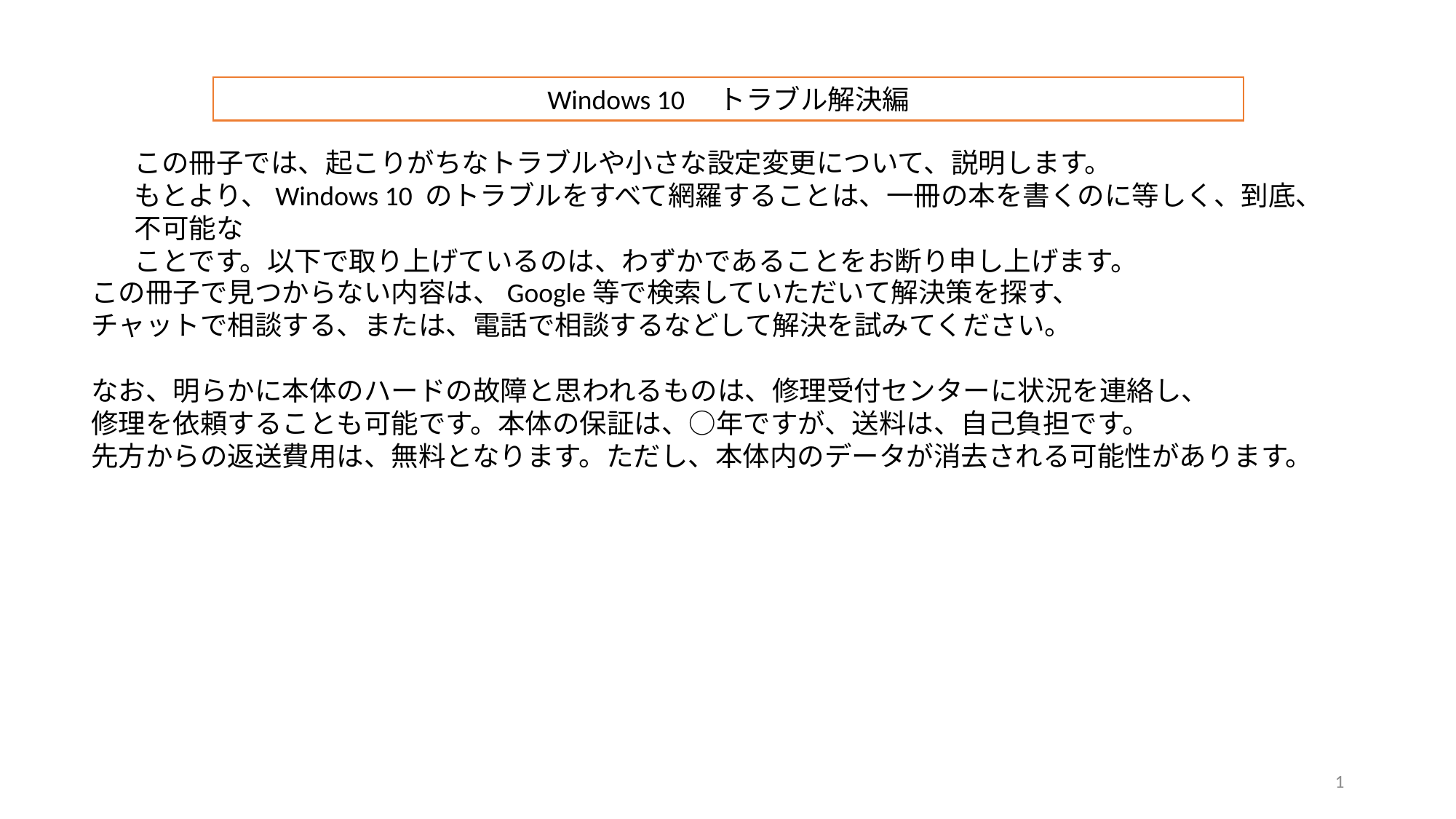

Windows 10　トラブル解決編
この冊子では、起こりがちなトラブルや小さな設定変更について、説明します。
もとより、Windows 10 のトラブルをすべて網羅することは、一冊の本を書くのに等しく、到底、不可能な
ことです。以下で取り上げているのは、わずかであることをお断り申し上げます。
この冊子で見つからない内容は、Google等で検索していただいて解決策を探す、
チャットで相談する、または、電話で相談するなどして解決を試みてください。

なお、明らかに本体のハードの故障と思われるものは、修理受付センターに状況を連絡し、
修理を依頼することも可能です。本体の保証は、○年ですが、送料は、自己負担です。
先方からの返送費用は、無料となります。ただし、本体内のデータが消去される可能性があります。
1